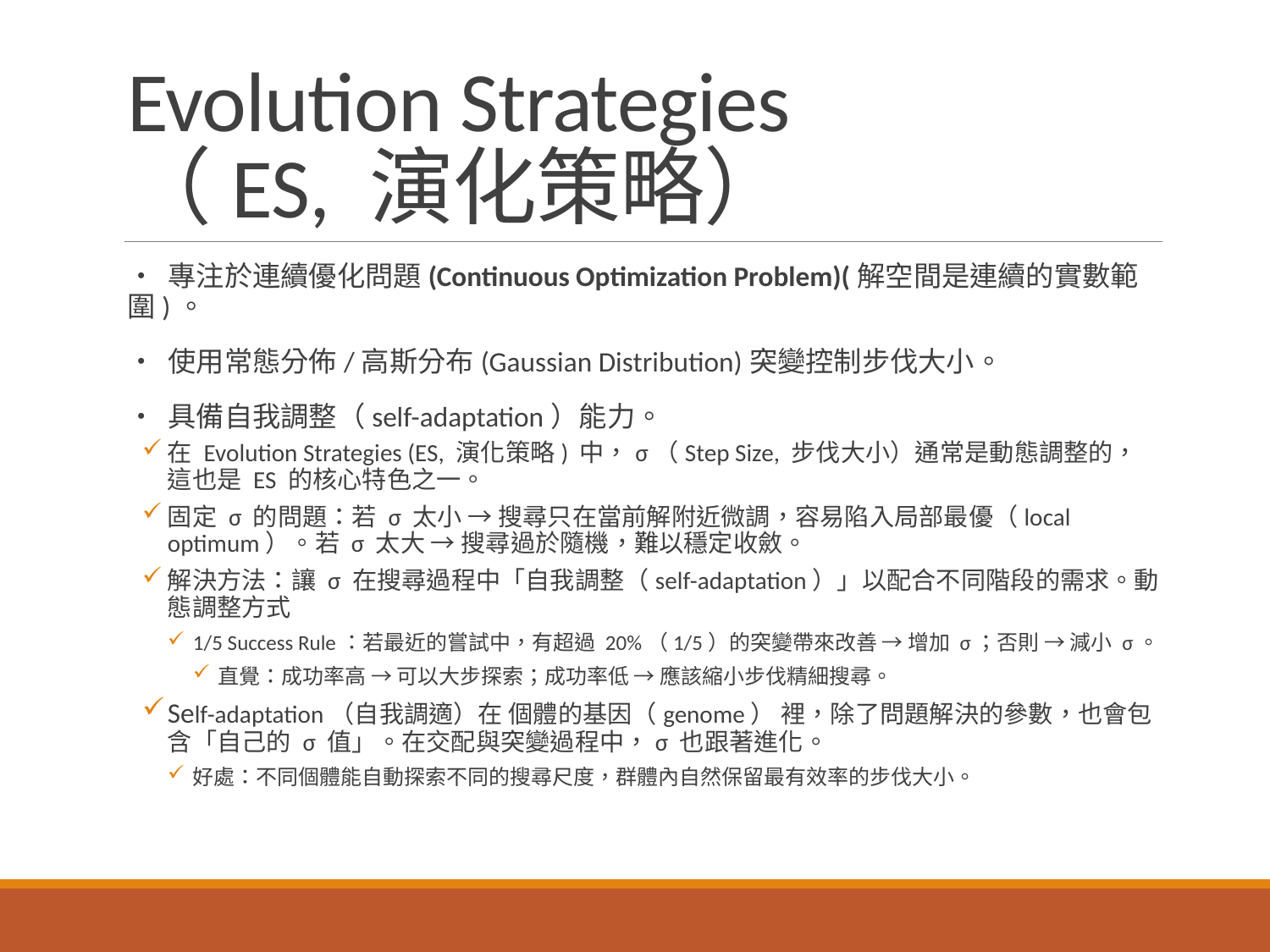

# Evolution Strategies （ES, 演化策略）
• 專注於連續優化問題(Continuous Optimization Problem)(解空間是連續的實數範圍)。
• 使用常態分佈/高斯分布(Gaussian Distribution)突變控制步伐大小。
• 具備自我調整（self-adaptation）能力。
在 Evolution Strategies (ES, 演化策略) 中，σ（Step Size, 步伐大小）通常是動態調整的，這也是 ES 的核心特色之一。
固定 σ 的問題：若 σ 太小 → 搜尋只在當前解附近微調，容易陷入局部最優（local optimum）。若 σ 太大 → 搜尋過於隨機，難以穩定收斂。
解決方法：讓 σ 在搜尋過程中「自我調整（self-adaptation）」以配合不同階段的需求。動態調整方式
1/5 Success Rule：若最近的嘗試中，有超過 20%（1/5）的突變帶來改善 → 增加 σ；否則 → 減小 σ。
直覺：成功率高 → 可以大步探索；成功率低 → 應該縮小步伐精細搜尋。
Self-adaptation（自我調適）在 個體的基因（genome） 裡，除了問題解決的參數，也會包含「自己的 σ 值」。在交配與突變過程中，σ 也跟著進化。
好處：不同個體能自動探索不同的搜尋尺度，群體內自然保留最有效率的步伐大小。